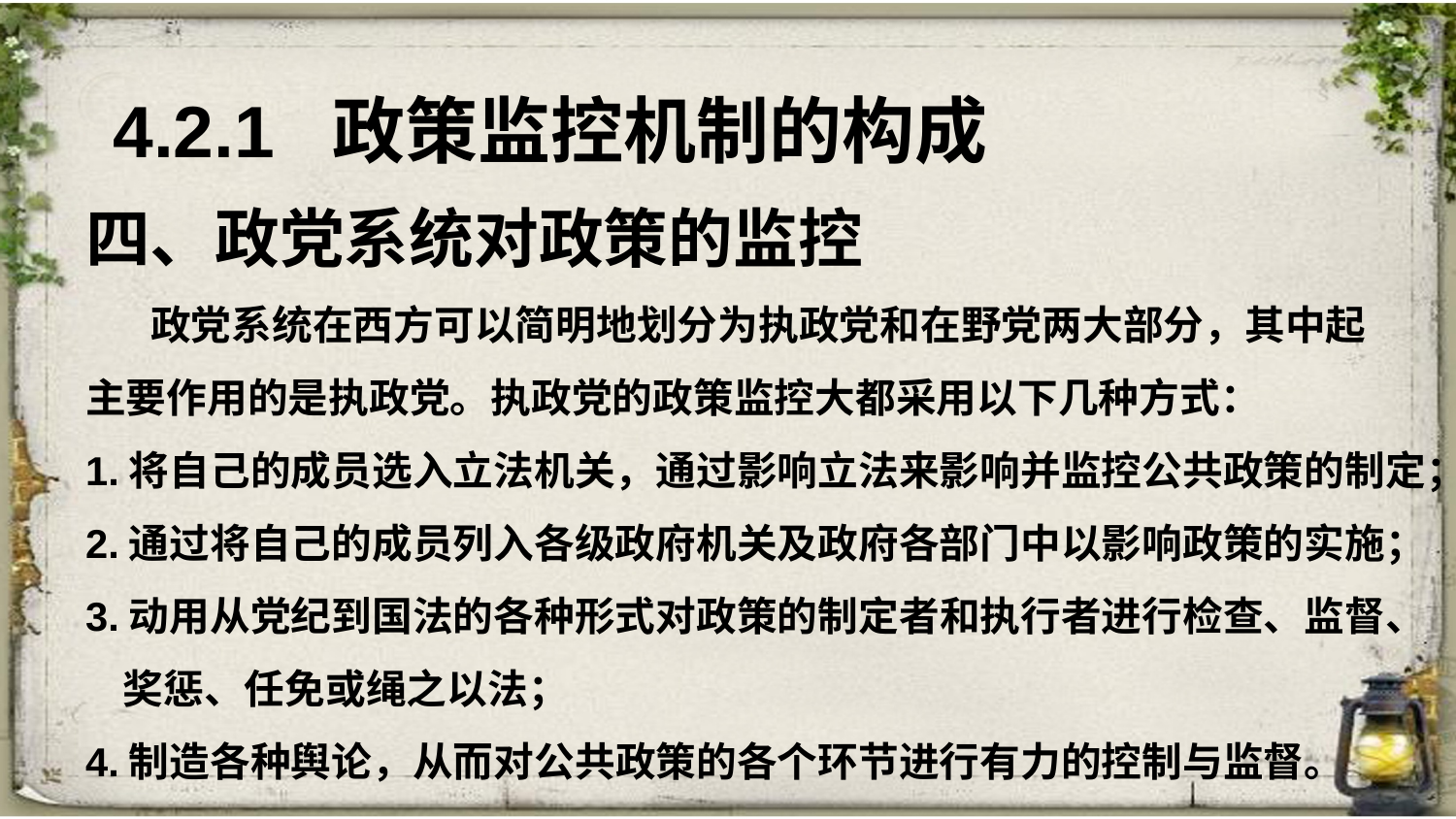

4.2.1  政策监控机制的构成
四、政党系统对政策的监控
      政党系统在西方可以简明地划分为执政党和在野党两大部分，其中起
主要作用的是执政党。执政党的政策监控大都采用以下几种方式：
1.将自己的成员选入立法机关，通过影响立法来影响并监控公共政策的制定；
2.通过将自己的成员列入各级政府机关及政府各部门中以影响政策的实施；
3.动用从党纪到国法的各种形式对政策的制定者和执行者进行检查、监督、
   奖惩、任免或绳之以法；
4.制造各种舆论，从而对公共政策的各个环节进行有力的控制与监督。